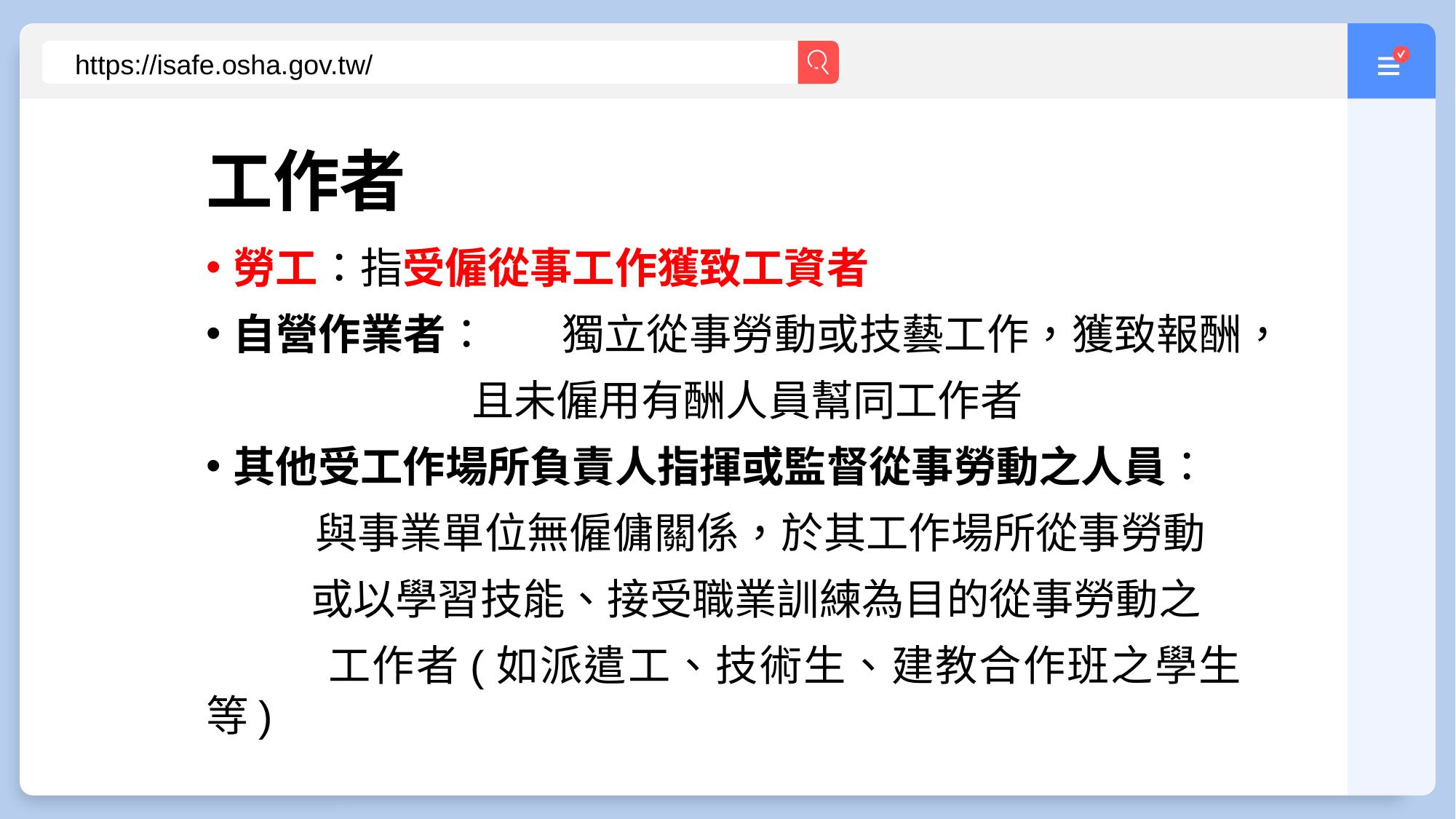

https://isafe.osha.gov.tw/
工作者
勞工：指受僱從事工作獲致工資者
自營作業者：	獨立從事勞動或技藝工作，獲致報酬，
                           且未僱用有酬人員幫同工作者
其他受工作場所負責人指揮或監督從事勞動之人員：
	與事業單位無僱傭關係，於其工作場所從事勞動
          或以學習技能、接受職業訓練為目的從事勞動之
          工作者(如派遣工、技術生、建教合作班之學生等)